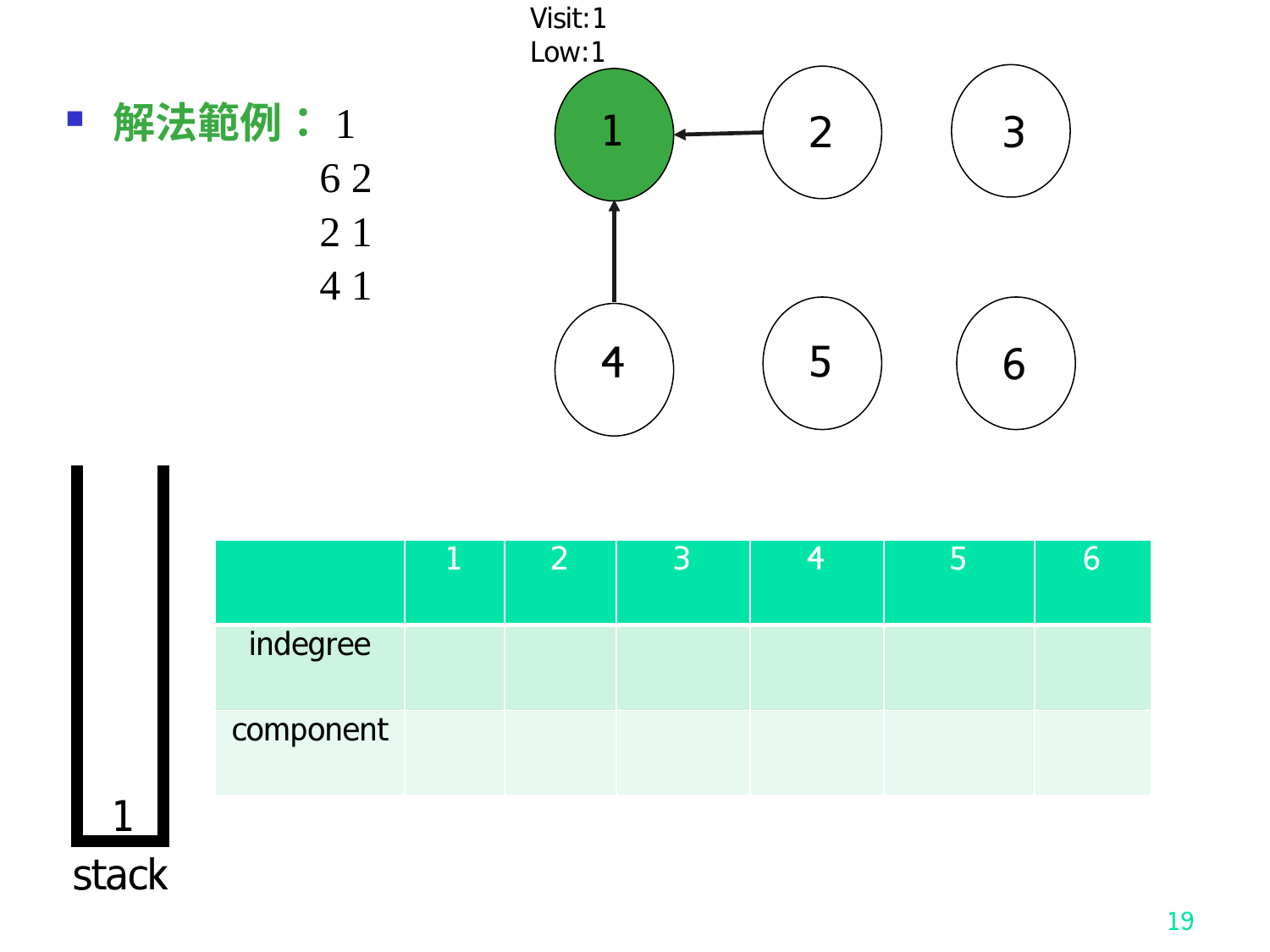

Visit:1
Low:1

1
2
3

5
4
6
解法範例：1
     		6 2
		2 1
		4 1

stack
|  | 1 | 2 | 3 | 4 | 5 | 6 |
| --- | --- | --- | --- | --- | --- | --- |
| indegree |  |  |  |  |  |  |
| component |  |  |  |  |  |  |
1
19